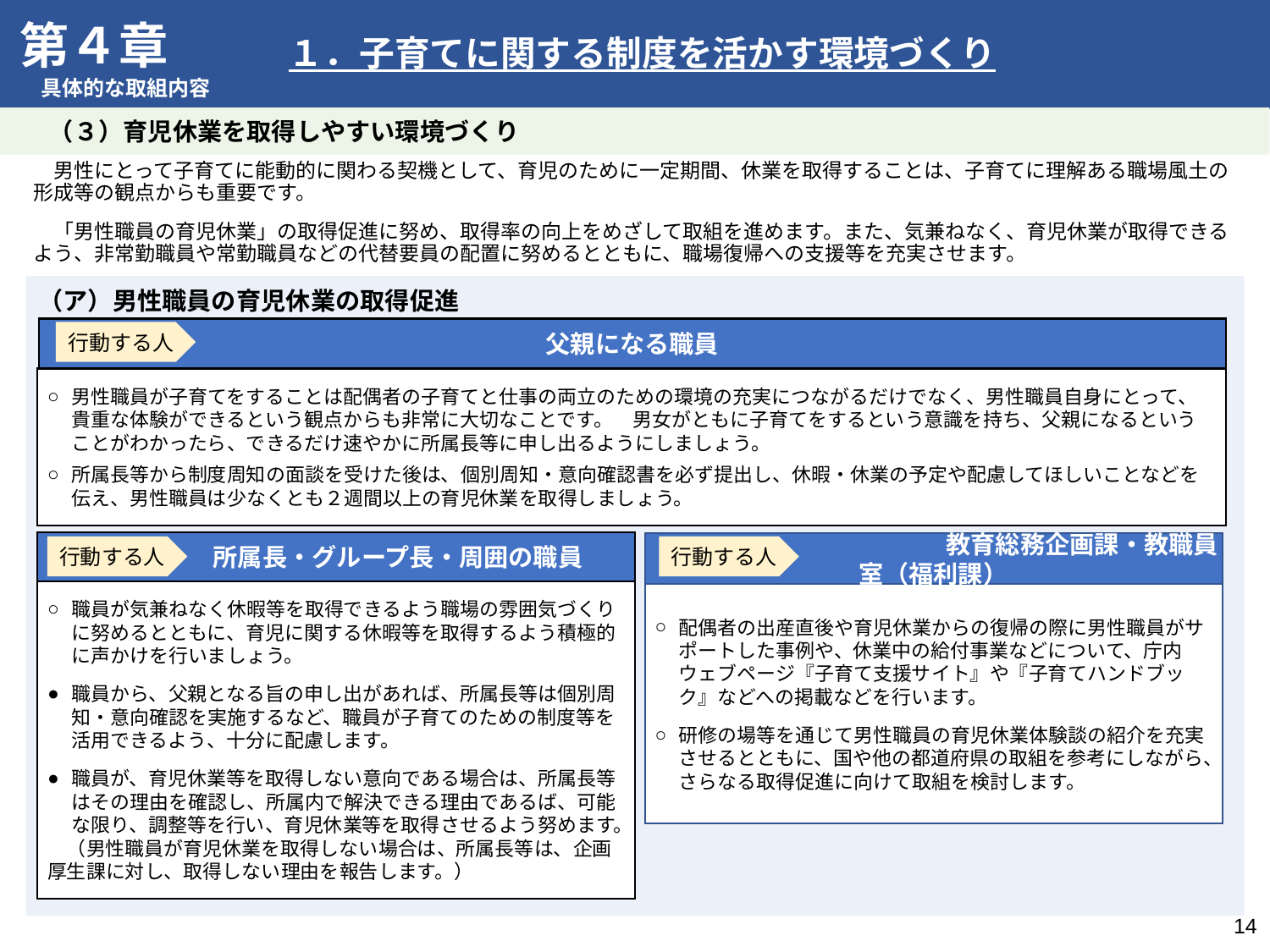

第４章
具体的な取組内容

　１．子育てに関する制度を活かす環境づくり
　　（３）育児休業を取得しやすい環境づくり
　男性にとって子育てに能動的に関わる契機として、育児のために一定期間、休業を取得することは、子育てに理解ある職場風土の形成等の観点からも重要です。
　「男性職員の育児休業」の取得促進に努め、取得率の向上をめざして取組を進めます。また、気兼ねなく、育児休業が取得できるよう、非常勤職員や常勤職員などの代替要員の配置に努めるとともに、職場復帰への支援等を充実させます。

（ア）男性職員の育児休業の取得促進

父親になる職員
男性職員が子育てをすることは配偶者の子育てと仕事の両立のための環境の充実につながるだけでなく、男性職員自身にとって、貴重な体験ができるという観点からも非常に大切なことです。　男女がともに子育てをするという意識を持ち、父親になるということがわかったら、できるだけ速やかに所属長等に申し出るようにしましょう。

所属長等から制度周知の面談を受けた後は、個別周知・意向確認書を必ず提出し、休暇・休業の予定や配慮してほしいことなどを伝え、男性職員は少なくとも２週間以上の育児休業を取得しましょう。
行動する人
　　　　　所属長・グループ長・周囲の職員
職員が気兼ねなく休暇等を取得できるよう職場の雰囲気づくりに努めるとともに、育児に関する休暇等を取得するよう積極的に声かけを行いましょう。

職員から、父親となる旨の申し出があれば、所属長等は個別周知・意向確認を実施するなど、職員が子育てのための制度等を活用できるよう、十分に配慮します。

職員が、育児休業等を取得しない意向である場合は、所属長等はその理由を確認し、所属内で解決できる理由であるば、可能な限り、調整等を行い、育児休業等を取得させるよう努めます。
　（男性職員が育児休業を取得しない場合は、所属長等は、企画厚生課に対し、取得しない理由を報告します。）
　　　　　　　　　　　　教育総務企画課・教職員室（福利課）
配偶者の出産直後や育児休業からの復帰の際に男性職員がサポートした事例や、休業中の給付事業などについて、庁内ウェブページ『子育て支援サイト』や『子育てハンドブック』などへの掲載などを行います。

研修の場等を通じて男性職員の育児休業体験談の紹介を充実させるとともに、国や他の都道府県の取組を参考にしながら、さらなる取得促進に向けて取組を検討します。
行動する人
行動する人
14